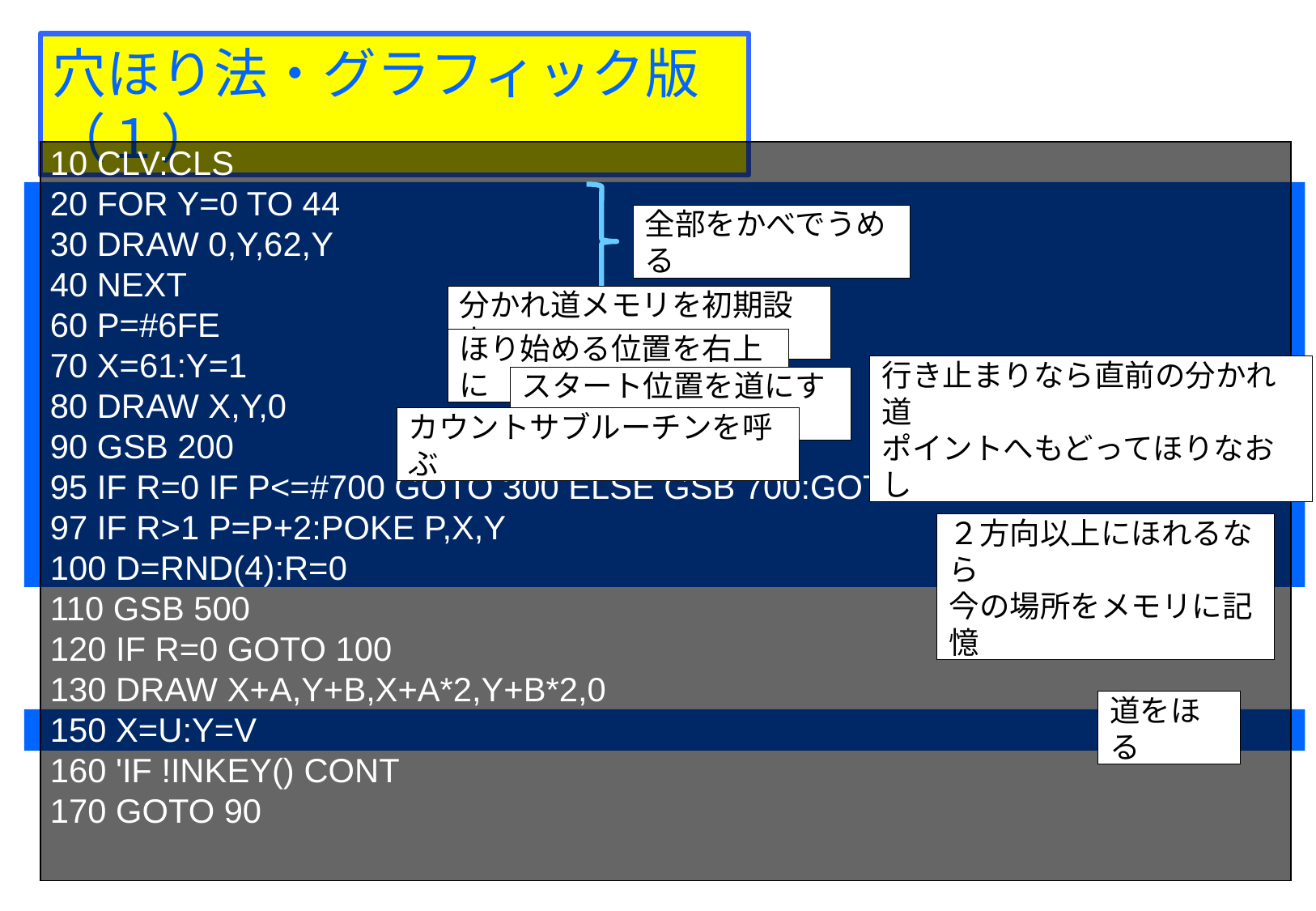

穴ほり法・グラフィック版（１）
10 CLV:CLS
20 FOR Y=0 TO 44
30 DRAW 0,Y,62,Y
40 NEXT
60 P=#6FE
70 X=61:Y=1
80 DRAW X,Y,0
90 GSB 200
95 IF R=0 IF P<=#700 GOTO 300 ELSE GSB 700:GOTO 90
97 IF R>1 P=P+2:POKE P,X,Y
100 D=RND(4):R=0
110 GSB 500
120 IF R=0 GOTO 100
130 DRAW X+A,Y+B,X+A*2,Y+B*2,0
150 X=U:Y=V
160 'IF !INKEY() CONT
170 GOTO 90

全部をかべでうめる
分かれ道メモリを初期設定
ほり始める位置を右上に
スタート位置を道にする
行き止まりなら直前の分かれ道
ポイントへもどってほりなおし
カウントサブルーチンを呼ぶ
２方向以上にほれるなら
今の場所をメモリに記憶

道をほる